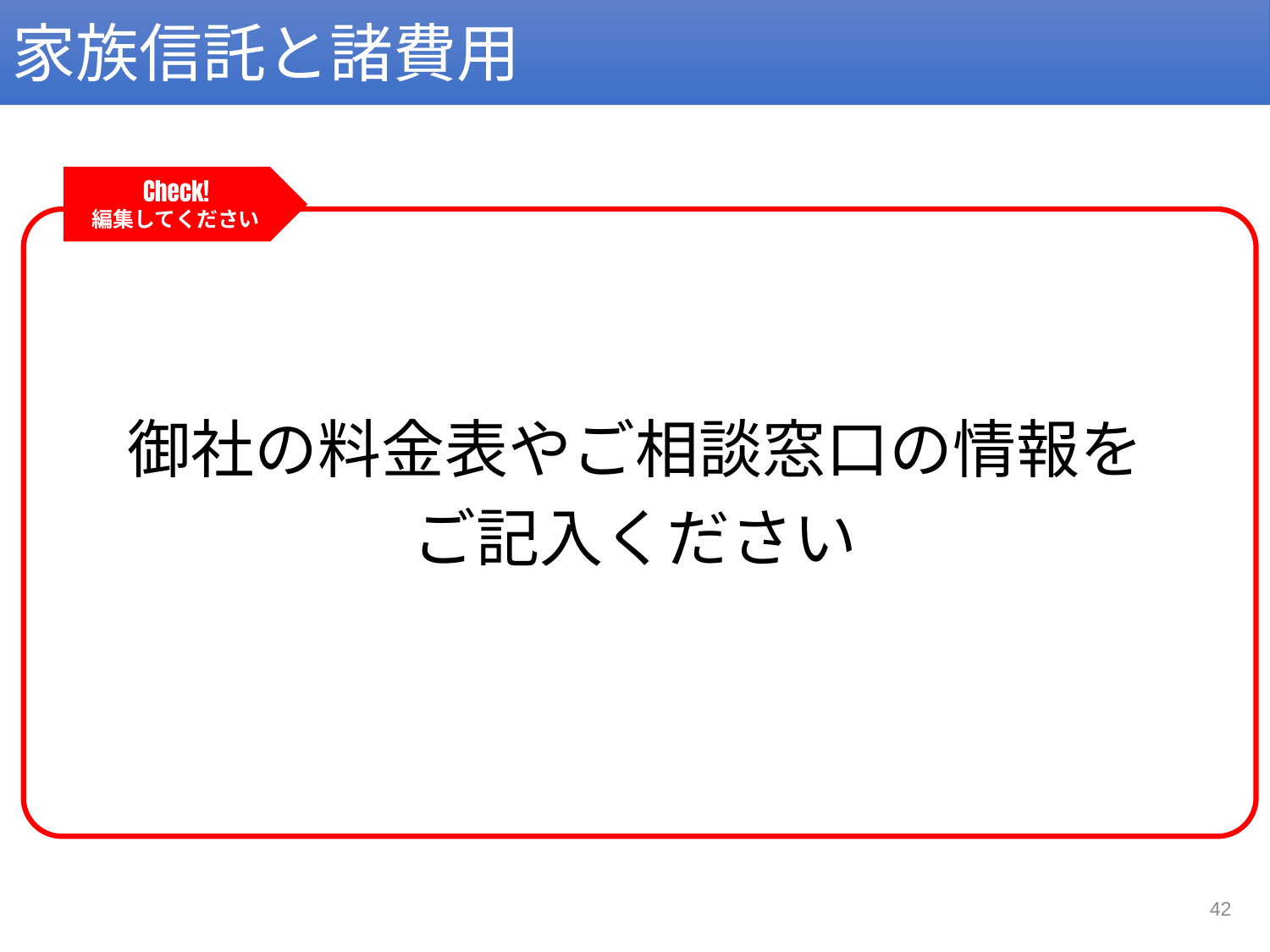

家族信託と諸費用
Check!
編集してください

御社の料金表やご相談窓口の情報を
ご記入ください
42